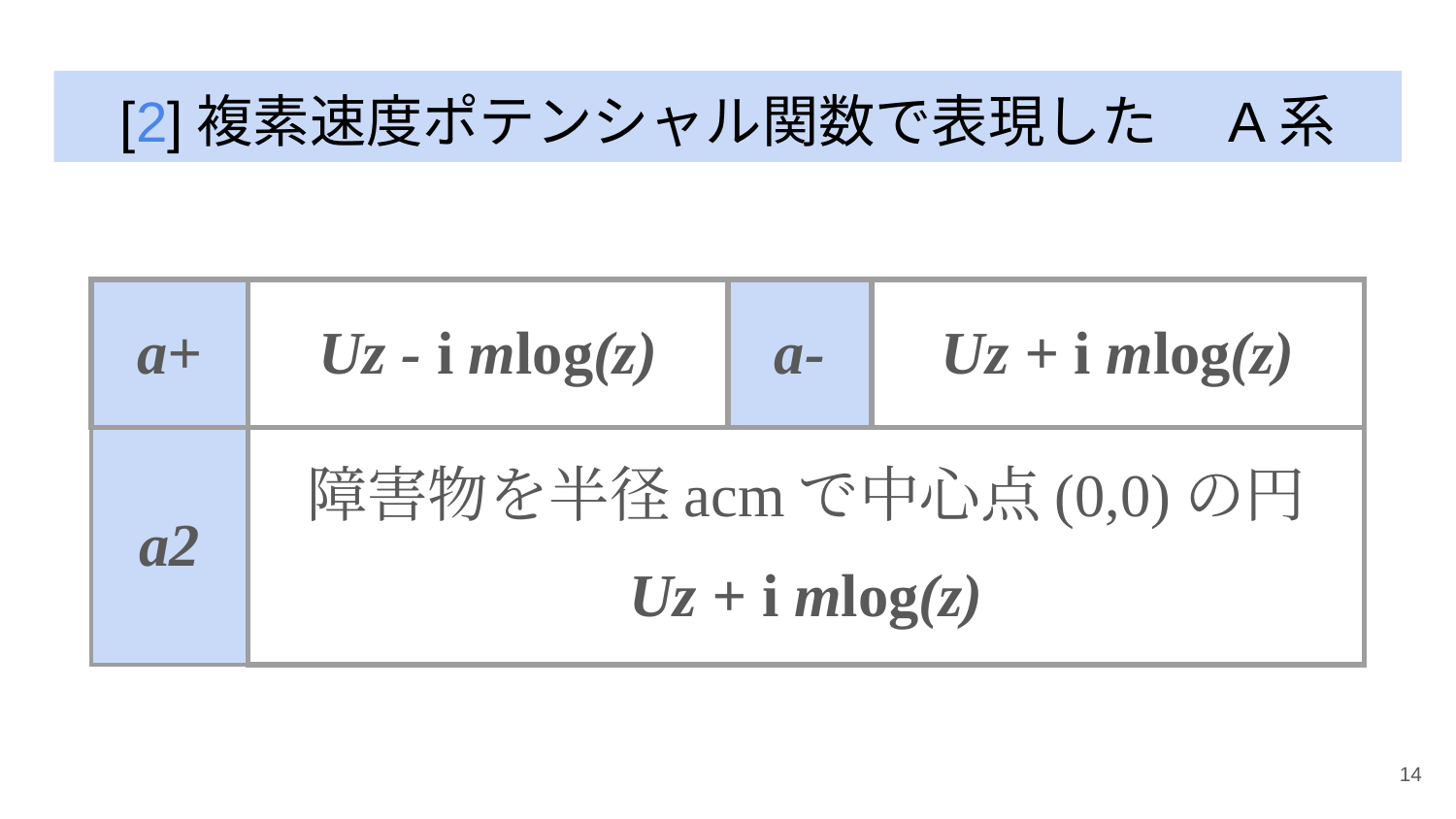

# [2]複素速度ポテンシャル関数で表現した　A系
| a+ | Uz - i mlog(z) | a- | Uz + i mlog(z) |
| --- | --- | --- | --- |
| a2 | 障害物を半径acmで中心点(0,0)の円 Uz + i mlog(z) |  |  |
14